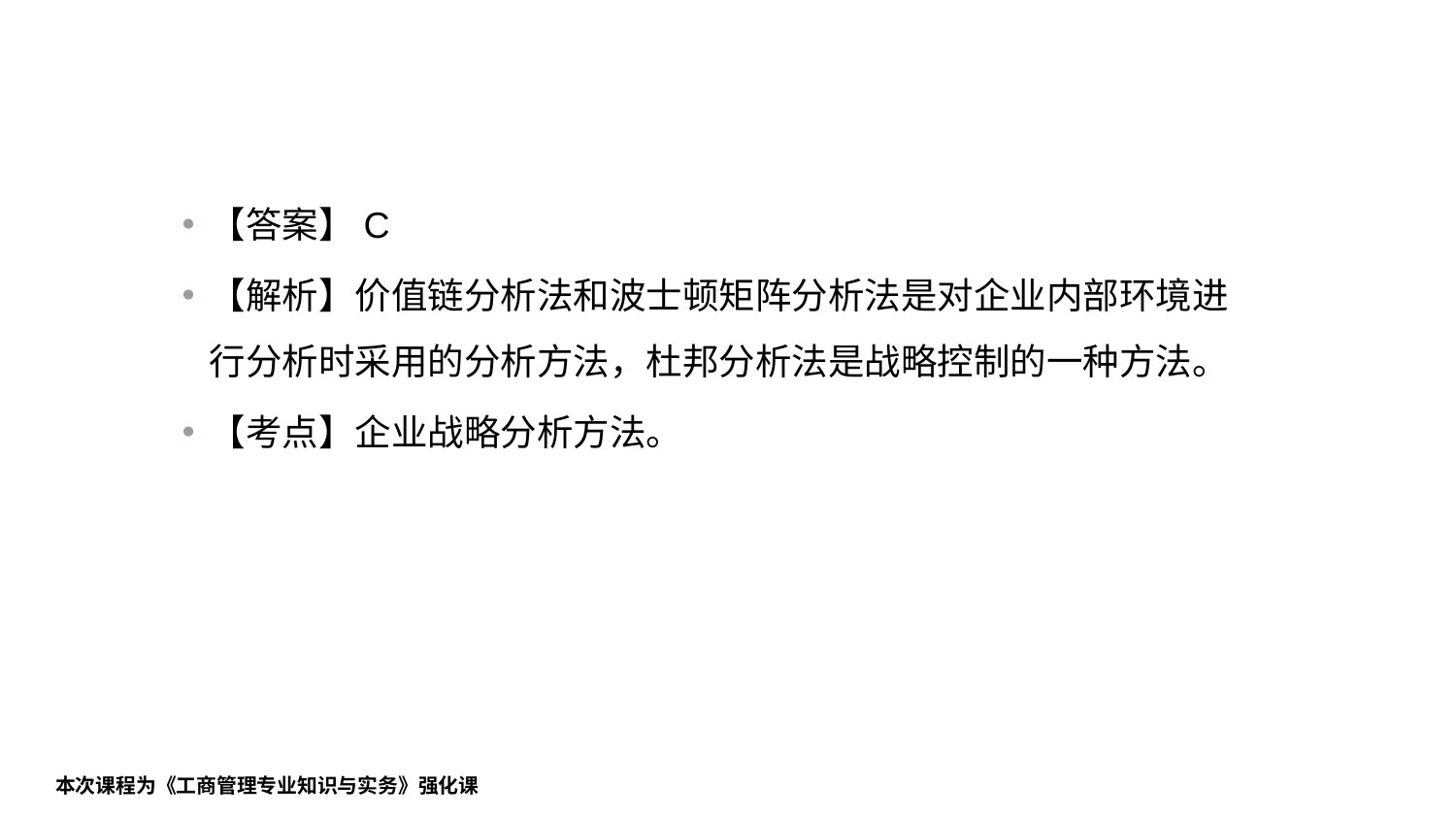

#
【答案】C
【解析】价值链分析法和波士顿矩阵分析法是对企业内部环境进行分析时采用的分析方法，杜邦分析法是战略控制的一种方法。
【考点】企业战略分析方法。